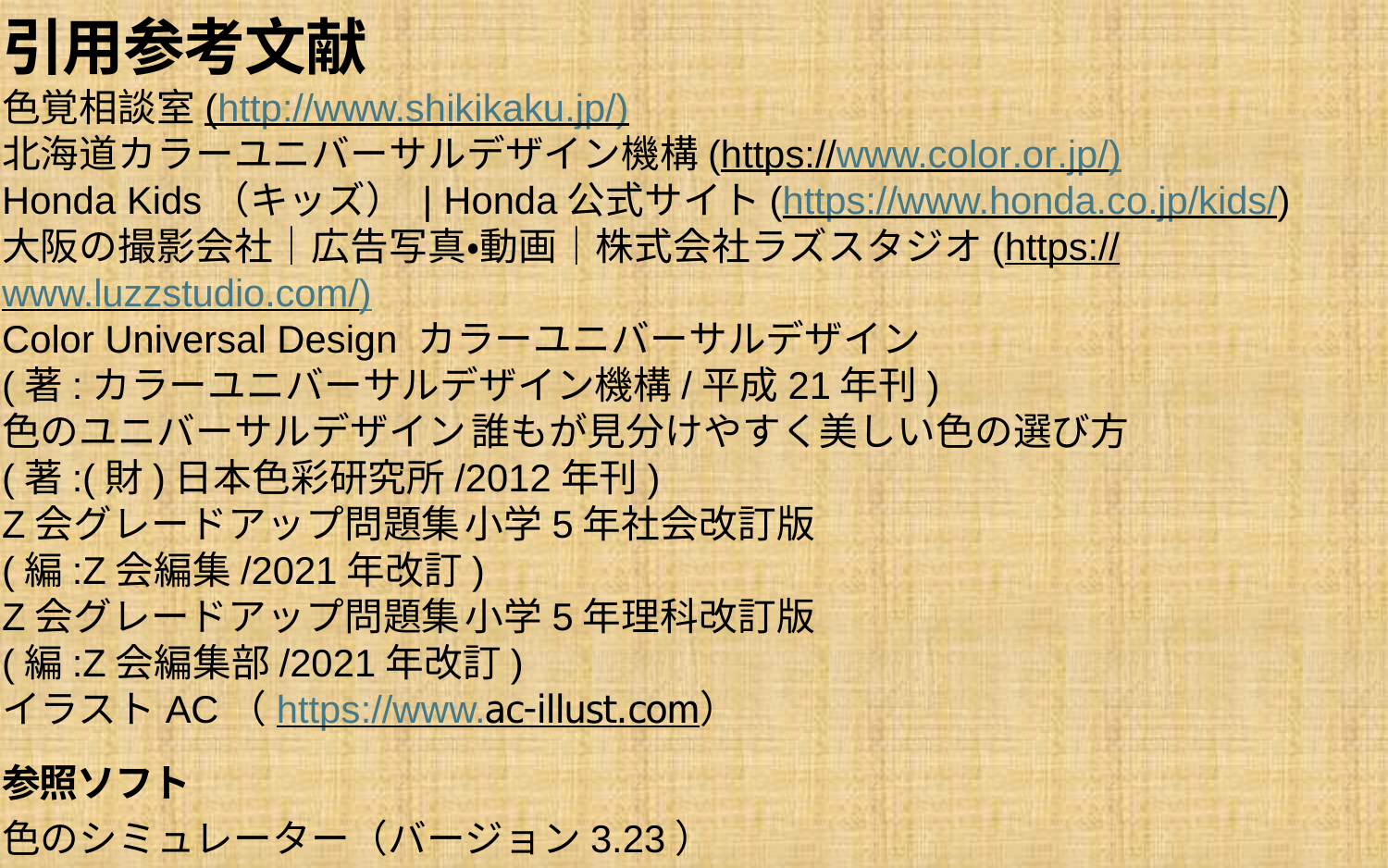

引用参考文献
色覚相談室(http://www.shikikaku.jp/)
北海道カラーユニバーサルデザイン機構(https://www.color.or.jp/)
Honda Kids（キッズ） | Honda公式サイト(https://www.honda.co.jp/kids/)
大阪の撮影会社｜広告写真・動画｜株式会社ラズスタジオ(https://www.luzzstudio.com/)
Color Universal Design カラーユニバーサルデザイン
(著:カラーユニバーサルデザイン機構/平成21年刊)
色のユニバーサルデザイン誰もが見分けやすく美しい色の選び方
(著:(財)日本色彩研究所/2012年刊)
Z会グレードアップ問題集小学5年社会改訂版
(編:Z会編集/2021年改訂)
Z会グレードアップ問題集小学5年理科改訂版
(編:Z会編集部/2021年改訂)
イラストAC（https://www.ac-illust.com）

参照ソフト

色のシミュレーター（バージョン3.23）